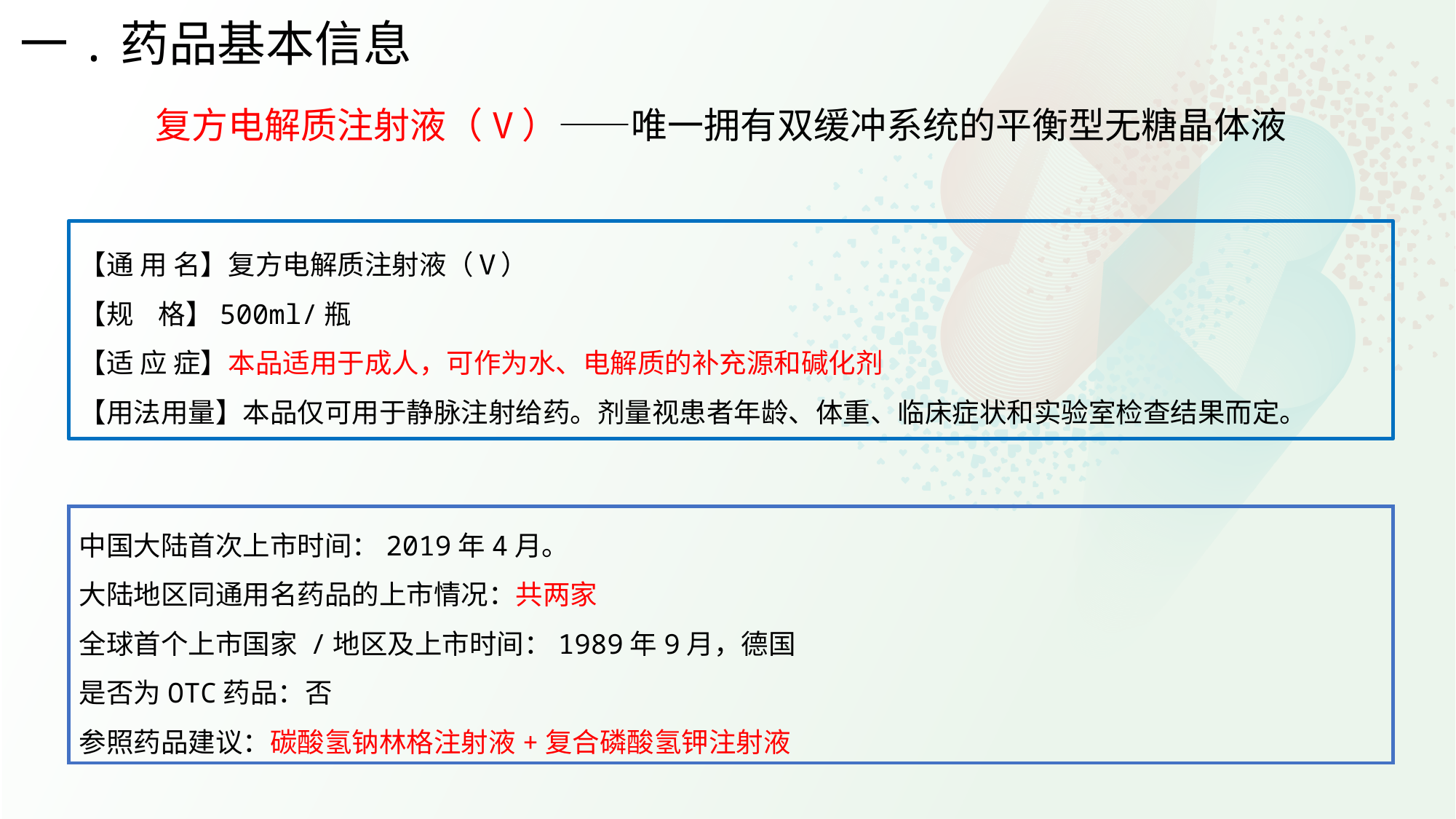

一.药品基本信息
复方电解质注射液（V）——唯一拥有双缓冲系统的平衡型无糖晶体液
【通 用 名】复方电解质注射液（Ⅴ）
【规    格】500ml/瓶
【适 应 症】本品适用于成人，可作为水、电解质的补充源和碱化剂
【用法用量】本品仅可用于静脉注射给药。剂量视患者年龄、体重、临床症状和实验室检查结果而定。
中国大陆首次上市时间：2019年4月。
大陆地区同通用名药品的上市情况：共两家
全球首个上市国家 /地区及上市时间：1989年9月，德国
是否为OTC药品：否
参照药品建议：碳酸氢钠林格注射液+复合磷酸氢钾注射液